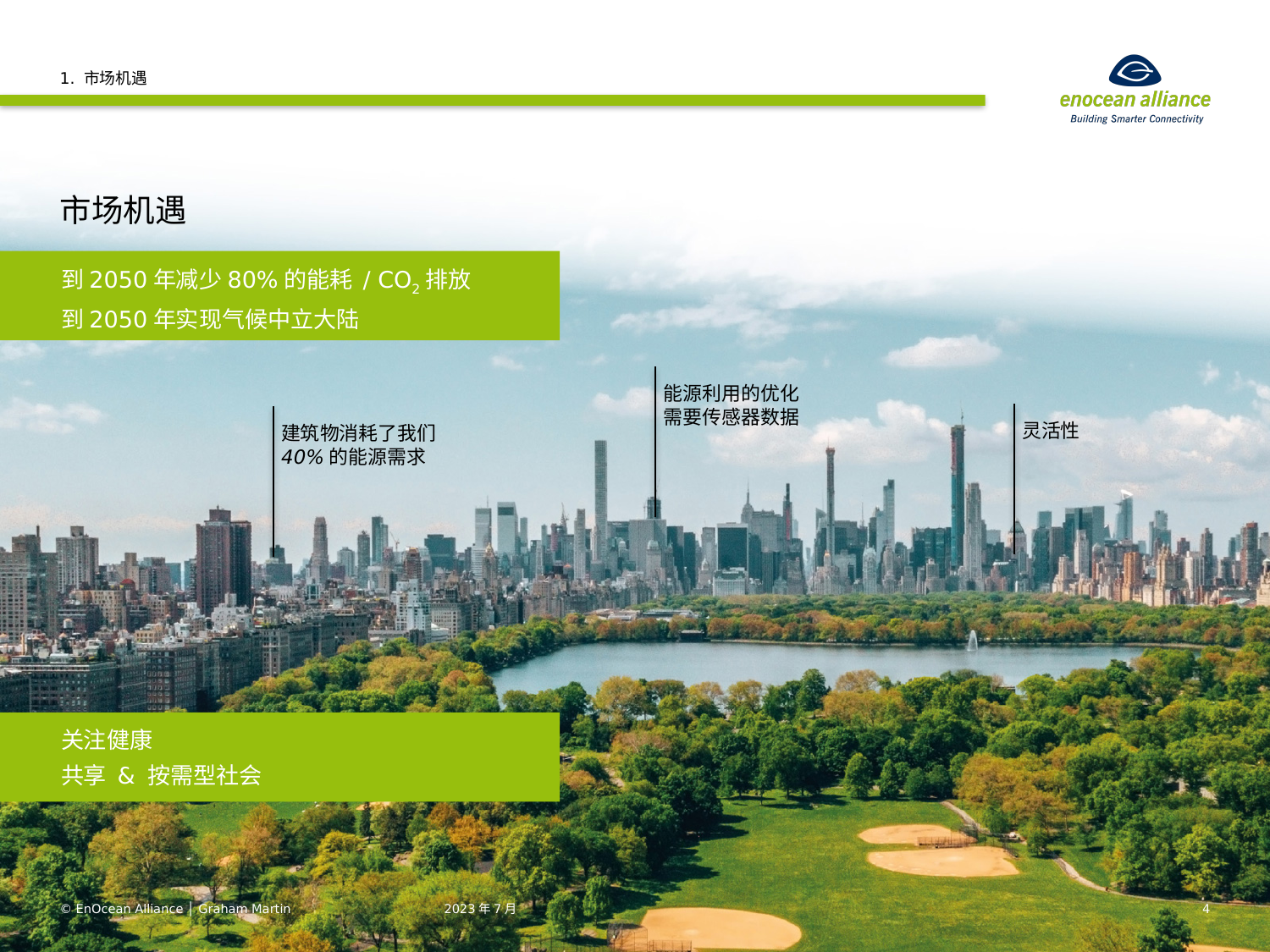

1. 市场机遇
# 市场机遇
到2050年减少80%的能耗 / CO2排放
到2050年实现气候中立大陆
能源利用的优化需要传感器数据
灵活性
建筑物消耗了我们40%的能源需求
关注健康
共享 & 按需型社会
© EnOcean Alliance │ Graham Martin
2023年7月
4